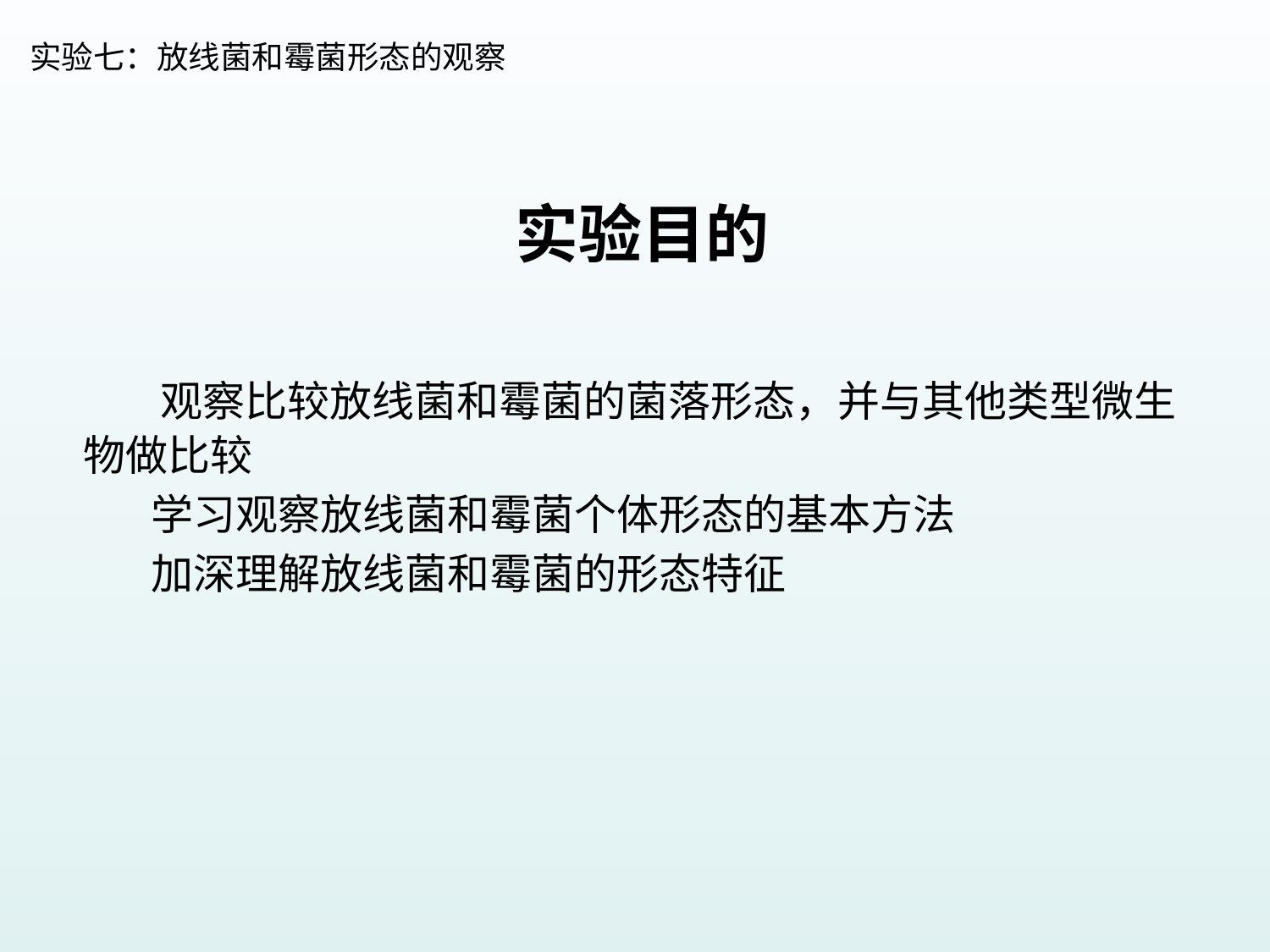

实验七：放线菌和霉菌形态的观察

实验目的

     观察比较放线菌和霉菌的菌落形态，并与其他类型微生物做比较
      学习观察放线菌和霉菌个体形态的基本方法
      加深理解放线菌和霉菌的形态特征